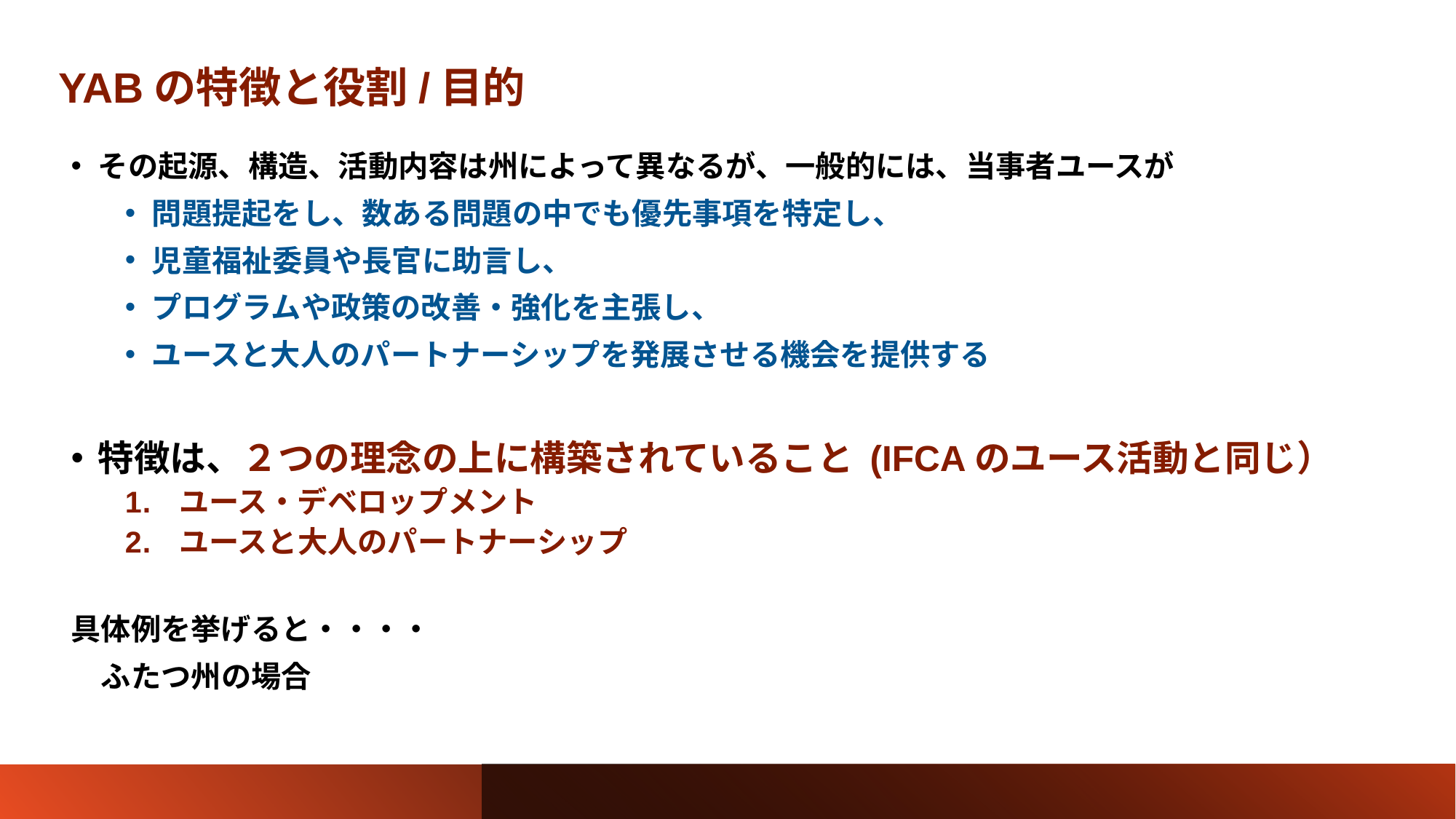

# YABの特徴と役割/目的
その起源、構造、活動内容は州によって異なるが、一般的には、当事者ユースが
問題提起をし、数ある問題の中でも優先事項を特定し、
児童福祉委員や長官に助言し、
プログラムや政策の改善・強化を主張し、
ユースと大人のパートナーシップを発展させる機会を提供する

特徴は、２つの理念の上に構築されていること (IFCAのユース活動と同じ）
ユース・デベロップメント
ユースと大人のパートナーシップ

具体例を挙げると・・・・
　ふたつ州の場合